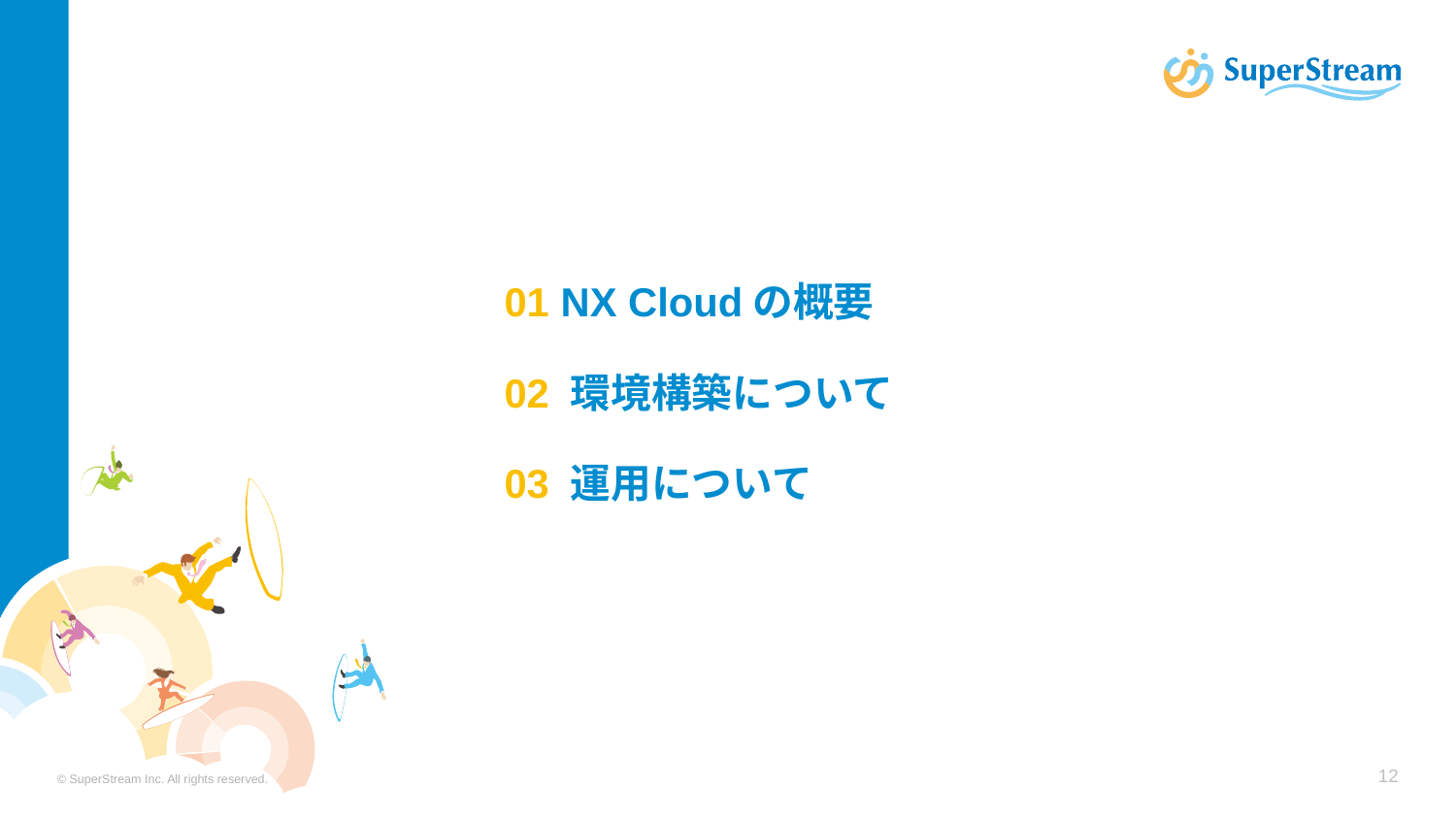

01 NX Cloudの概要

02 環境構築について

03 運用について

© SuperStream Inc. All rights reserved.
12